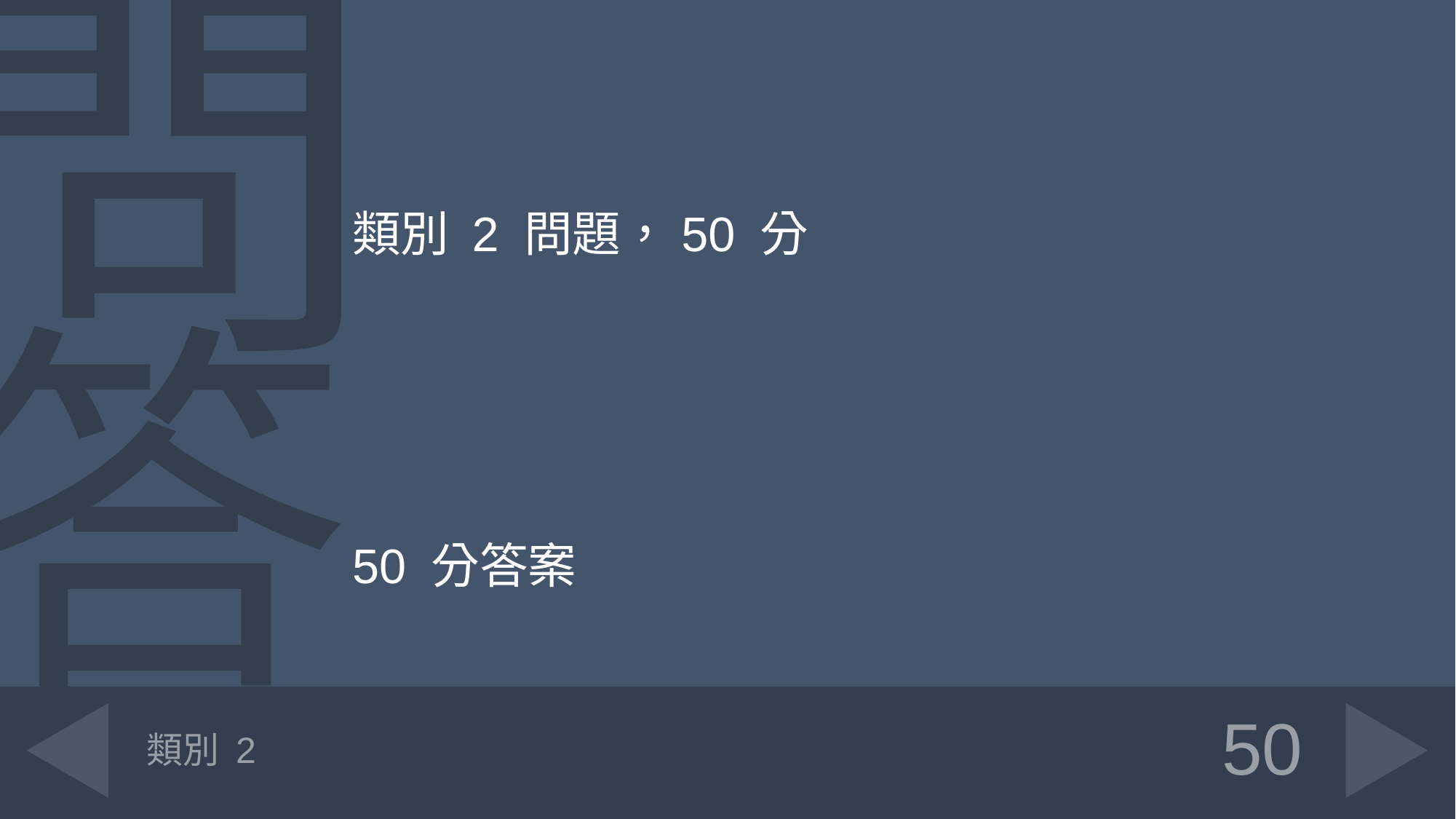

類別 2 問題，50 分
50 分答案
# 類別 2
50